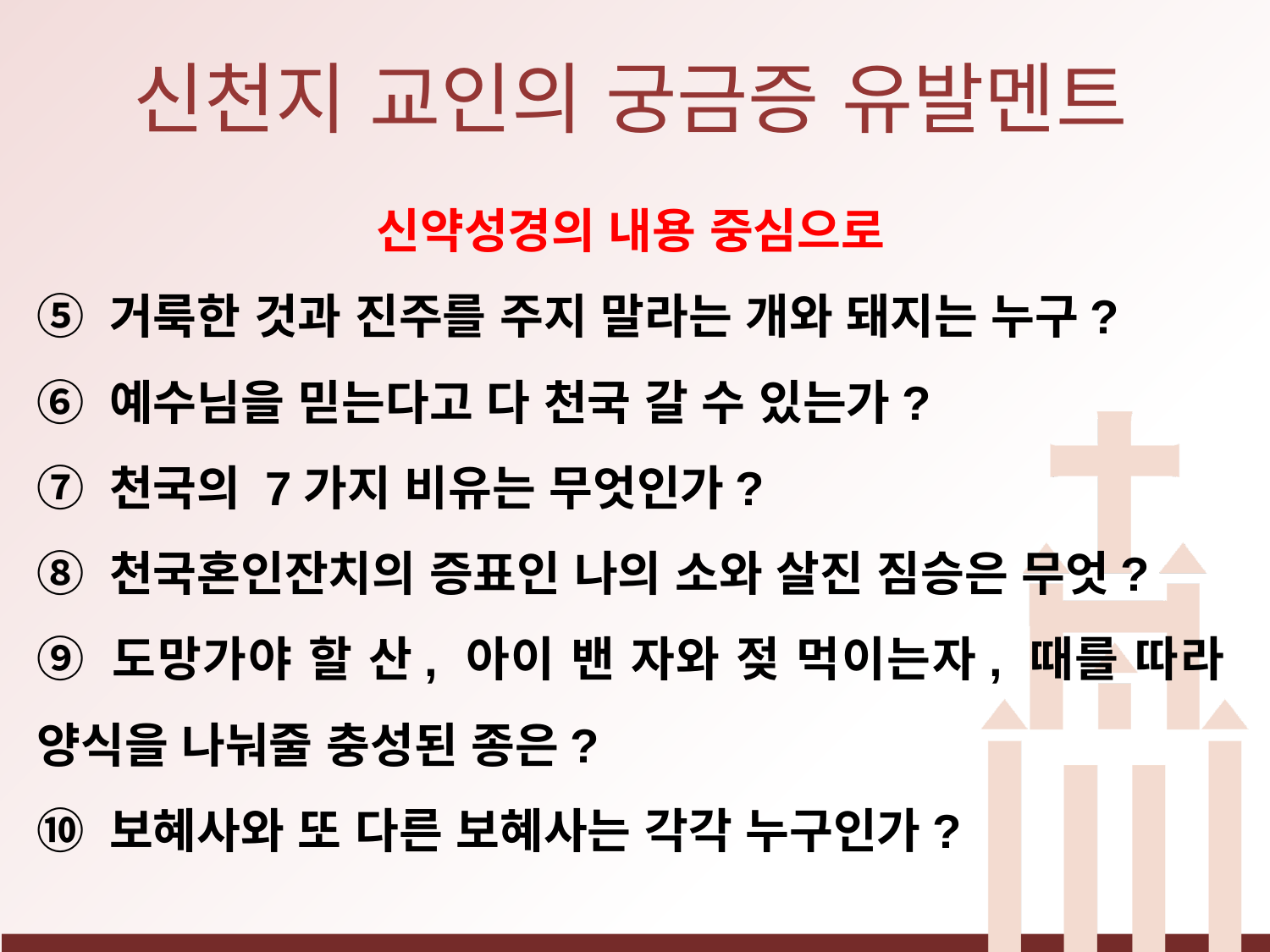

신천지 교인의 궁금증 유발멘트
신약성경의 내용 중심으로
⑤ 거룩한 것과 진주를 주지 말라는 개와 돼지는 누구?
⑥ 예수님을 믿는다고 다 천국 갈 수 있는가?
⑦ 천국의 7가지 비유는 무엇인가?
⑧ 천국혼인잔치의 증표인 나의 소와 살진 짐승은 무엇?
⑨ 도망가야 할 산, 아이 밴 자와 젖 먹이는자, 때를 따라 양식을 나눠줄 충성된 종은?
⑩ 보혜사와 또 다른 보혜사는 각각 누구인가?